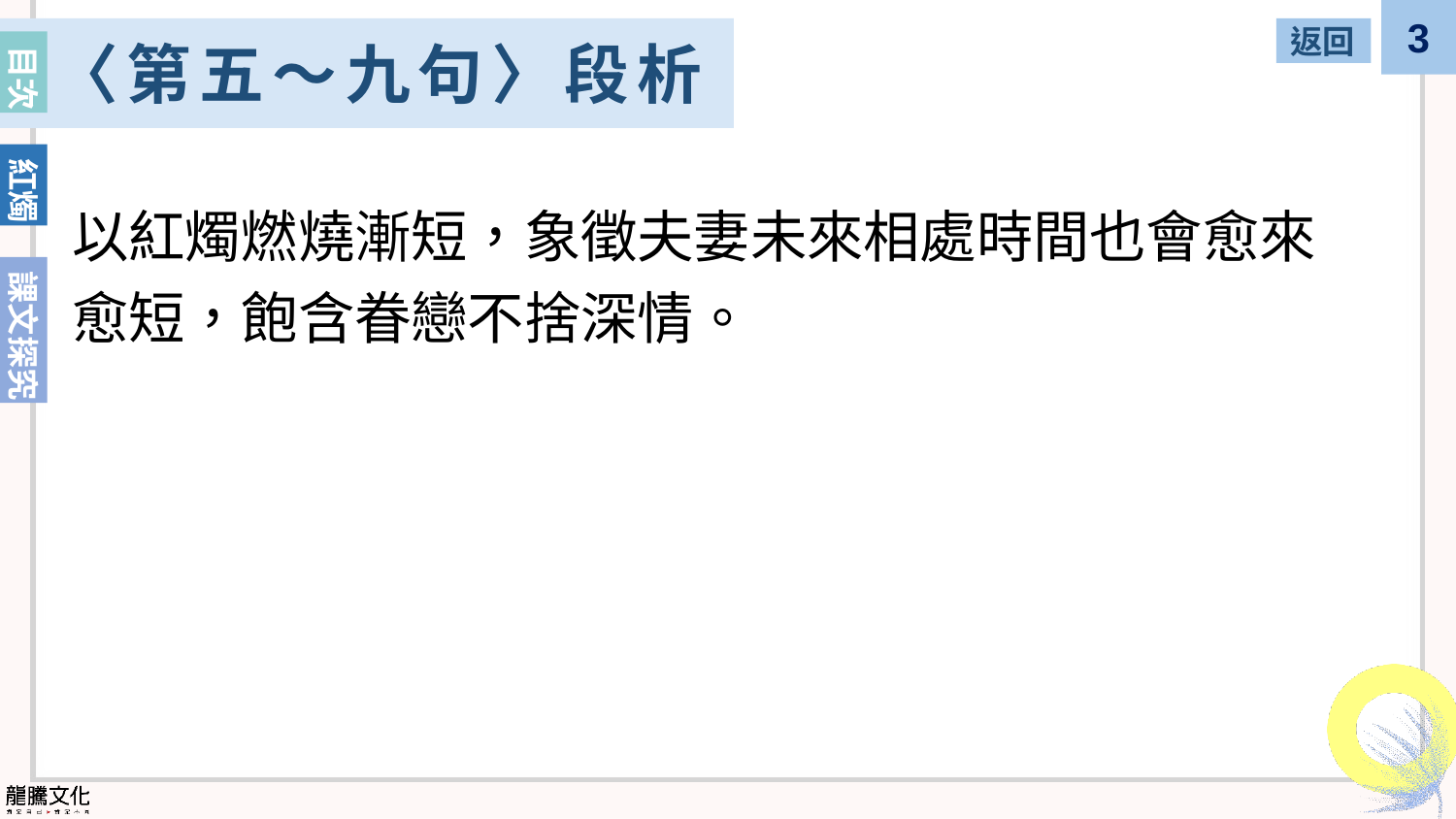

返回
〈第五～九句〉段析
目次
以紅燭燃燒漸短，象徵夫妻未來相處時間也會愈來愈短，飽含眷戀不捨深情。